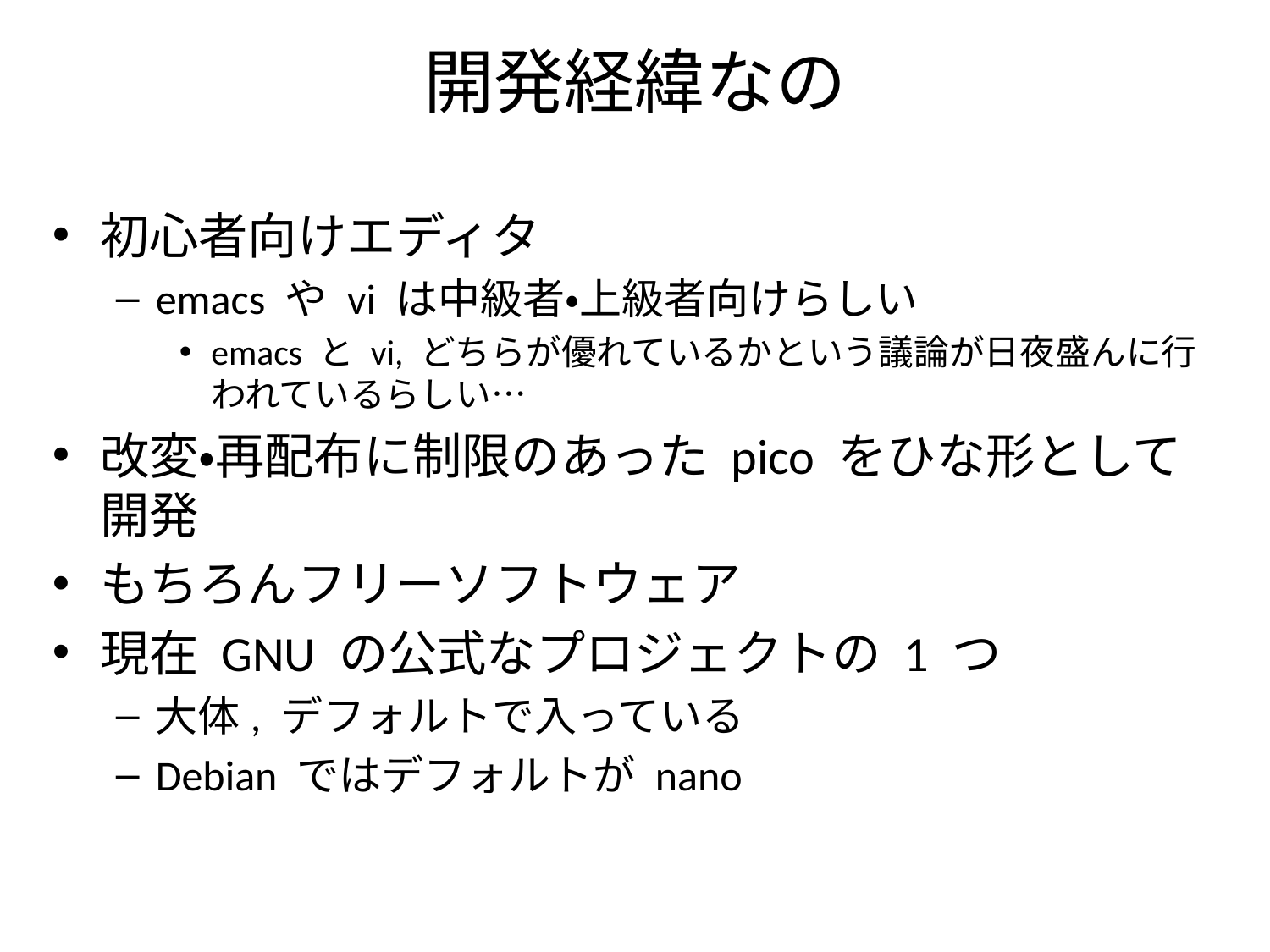

# 開発経緯なの
初心者向けエディタ
emacs や vi は中級者・上級者向けらしい
emacs と vi, どちらが優れているかという議論が日夜盛んに行われているらしい…
改変・再配布に制限のあった pico をひな形として開発
もちろんフリーソフトウェア
現在 GNU の公式なプロジェクトの 1 つ
大体, デフォルトで入っている
Debian ではデフォルトが nano